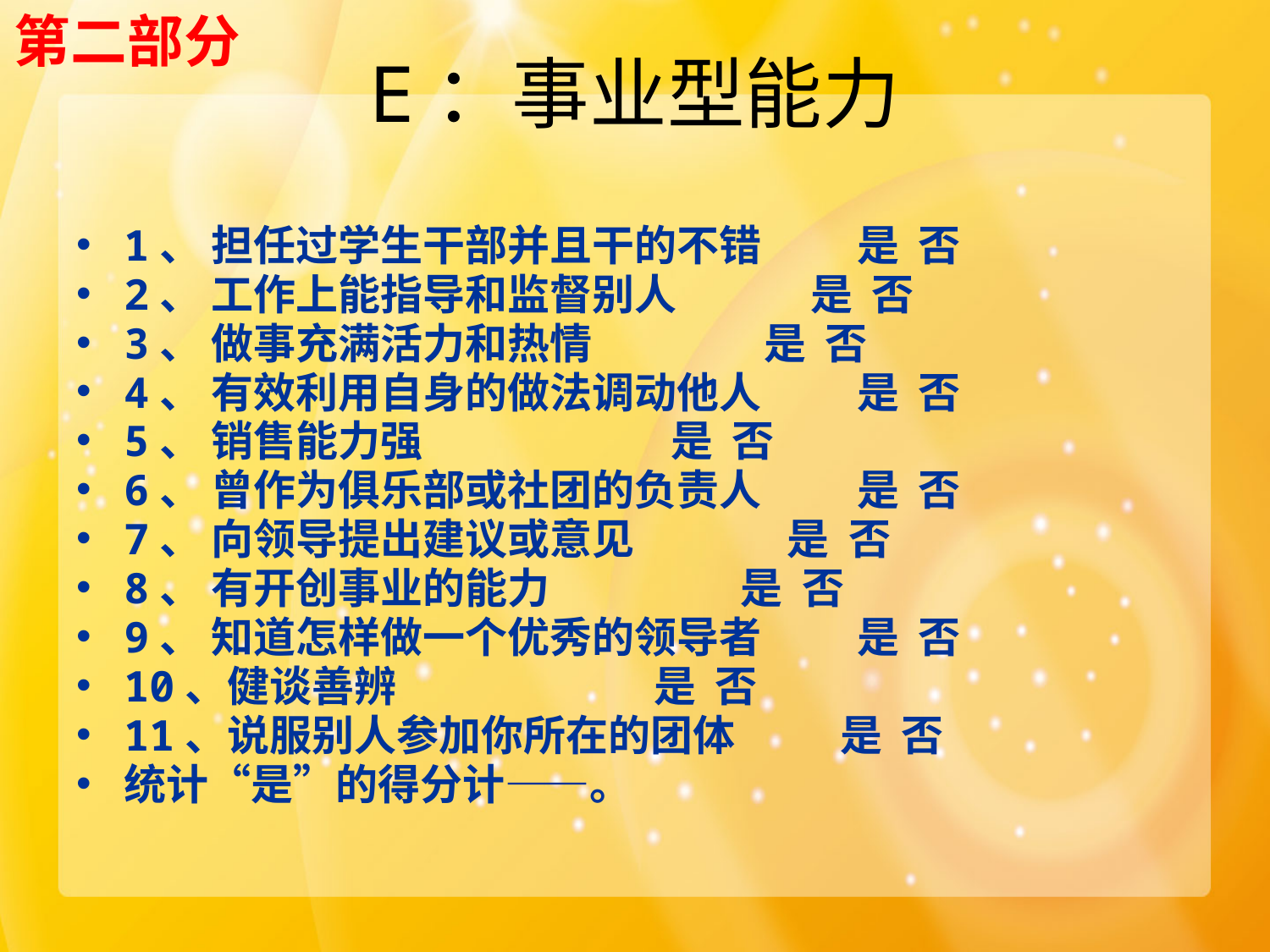

第二部分
# E：事业型能力
1、 担任过学生干部并且干的不错          是  否
2、 工作上能指导和监督别人              是  否
3、 做事充满活力和热情                  是  否
4、 有效利用自身的做法调动他人          是  否
5、 销售能力强                          是  否
6、 曾作为俱乐部或社团的负责人          是  否
7、 向领导提出建议或意见                是  否
8、 有开创事业的能力                    是  否
9、 知道怎样做一个优秀的领导者          是  否
10、健谈善辨                           是  否
11、说服别人参加你所在的团体           是  否
统计“是”的得分计——。